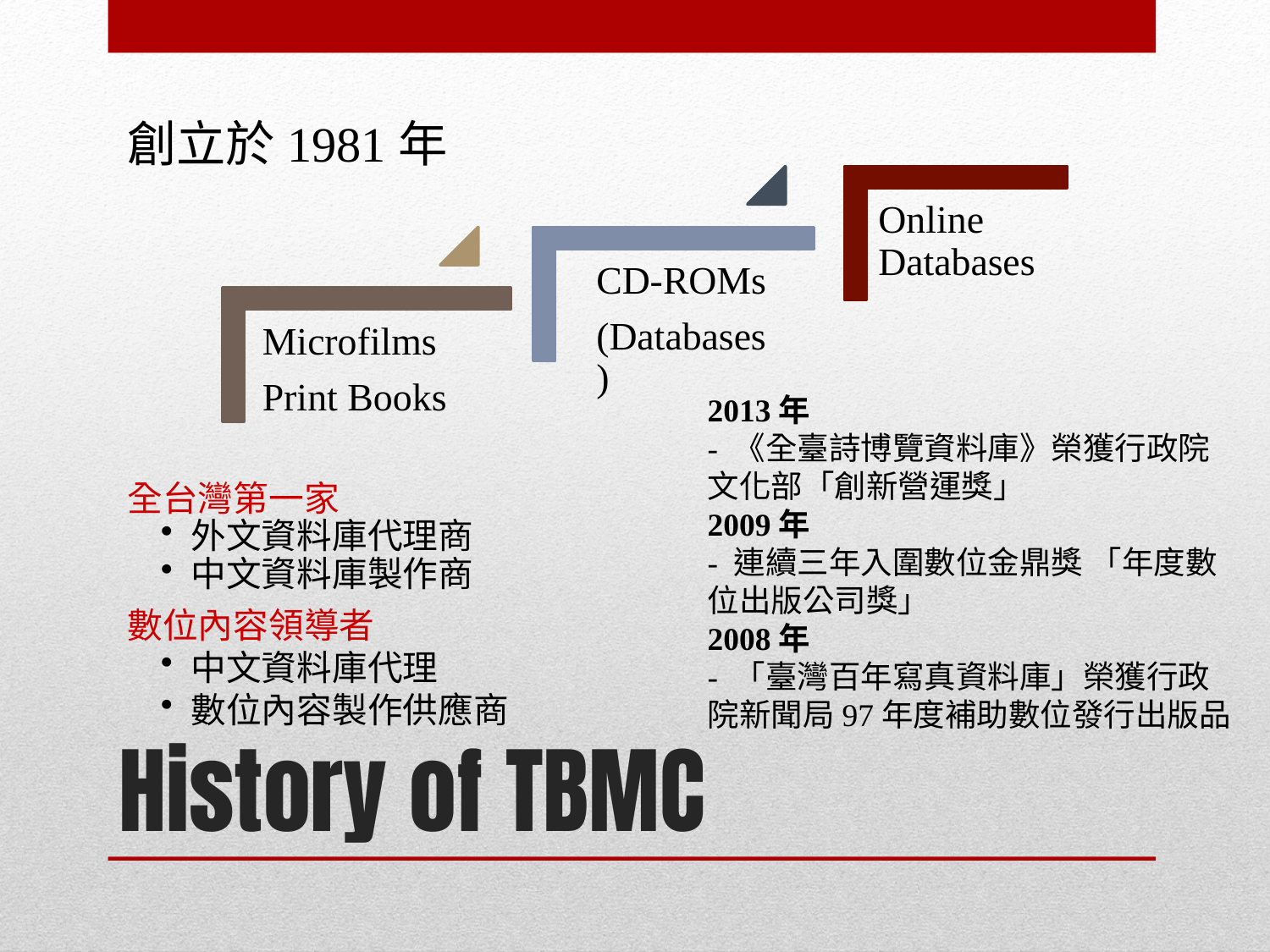

創立於1981年

全台灣第一家
外文資料庫代理商
中文資料庫製作商
數位內容領導者
中文資料庫代理
數位內容製作供應商
Microfilms
Print Books
CD-ROMs
(Databases)
Online Databases
2013年
- 《全臺詩博覽資料庫》榮獲行政院文化部「創新營運獎」
2009年
- 連續三年入圍數位金鼎獎 「年度數位出版公司獎」
2008年
- 「臺灣百年寫真資料庫」榮獲行政院新聞局97年度補助數位發行出版品
# History of TBMC